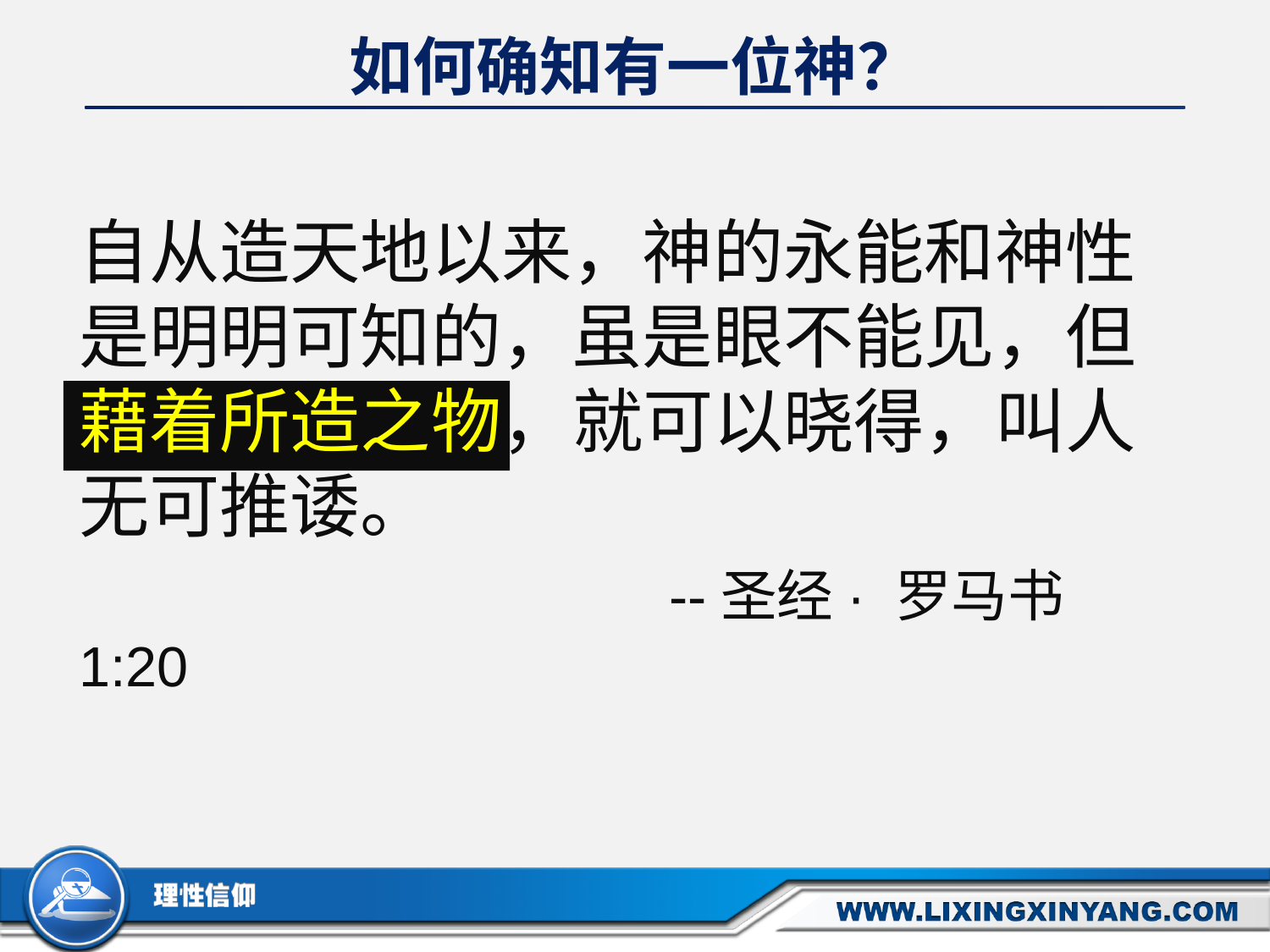

# 如何确知有一位神？
自从造天地以来，神的永能和神性是明明可知的，虽是眼不能见，但 藉着所造之物，就可以晓得，叫人无可推诿。
                              --圣经· 罗马书1:20